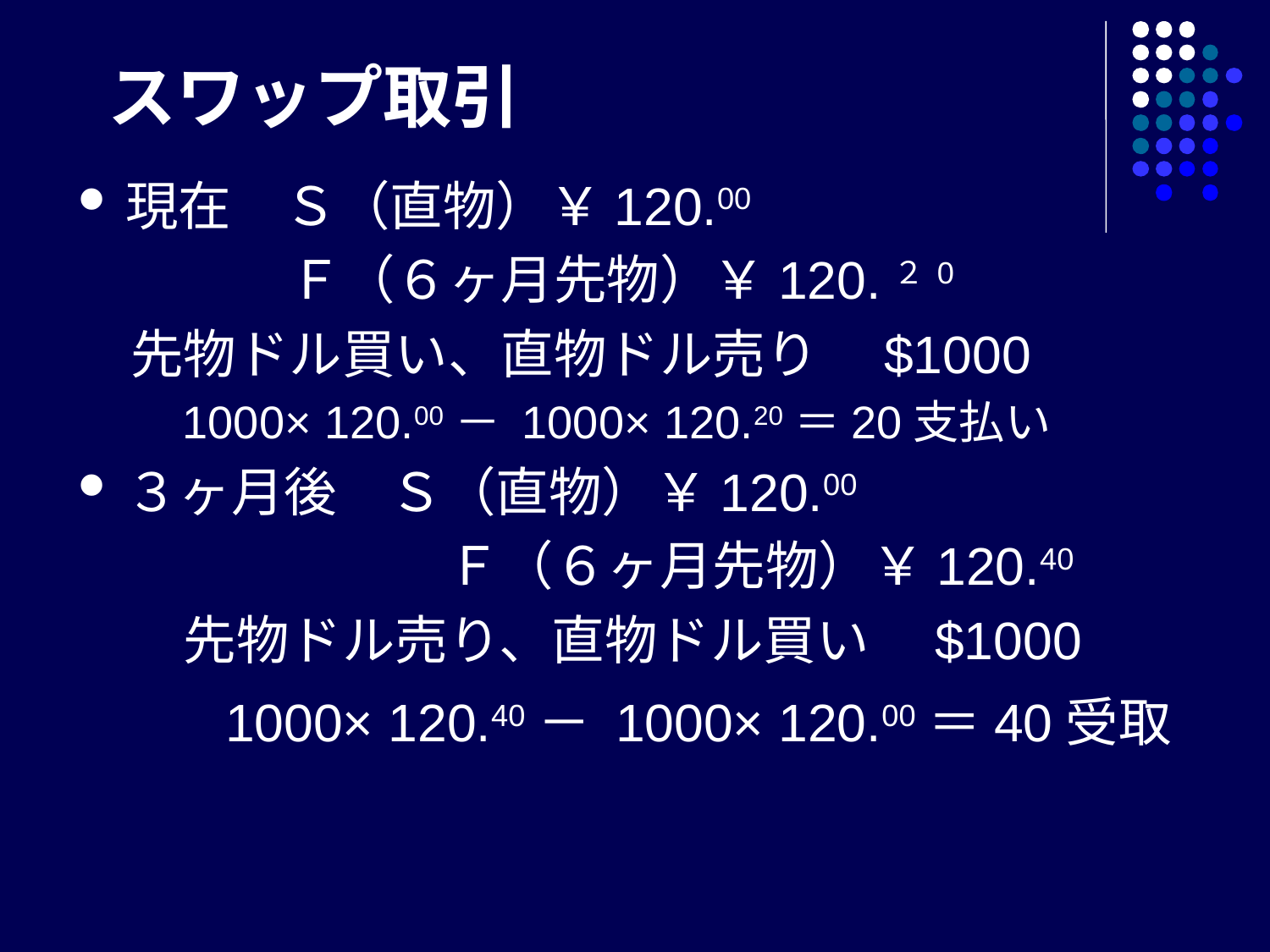

# スワップ取引
現在　Ｓ（直物）￥120.00
　　　　Ｆ（６ヶ月先物）￥120.２0
　先物ドル買い、直物ドル売り　$1000
　1000× 120.00－ 1000× 120.20＝20支払い
３ヶ月後　Ｓ（直物）￥120.00
　　　　　　　Ｆ（６ヶ月先物）￥120.40
　　先物ドル売り、直物ドル買い　$1000
　　 1000× 120.40－ 1000× 120.00＝40受取